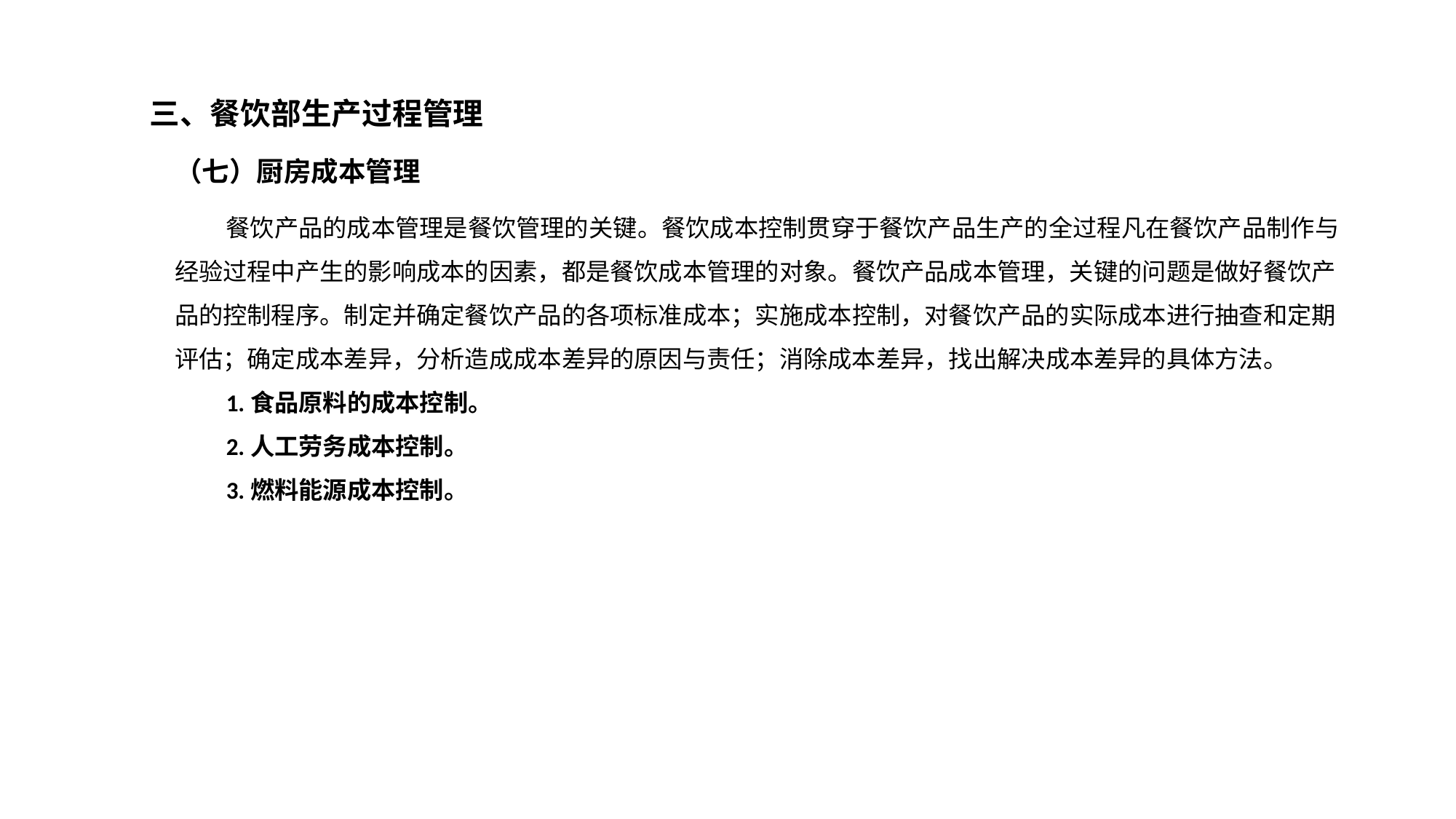

第三节    酒店餐饮部运营管理
三、餐饮部生产过程管理
（七）厨房成本管理
餐饮产品的成本管理是餐饮管理的关键。餐饮成本控制贯穿于餐饮产品生产的全过程凡在餐饮产品制作与经验过程中产生的影响成本的因素，都是餐饮成本管理的对象。餐饮产品成本管理，关键的问题是做好餐饮产品的控制程序。制定并确定餐饮产品的各项标准成本；实施成本控制，对餐饮产品的实际成本进行抽查和定期评估；确定成本差异，分析造成成本差异的原因与责任；消除成本差异，找出解决成本差异的具体方法。
1.食品原料的成本控制。
2.人工劳务成本控制。
3.燃料能源成本控制。